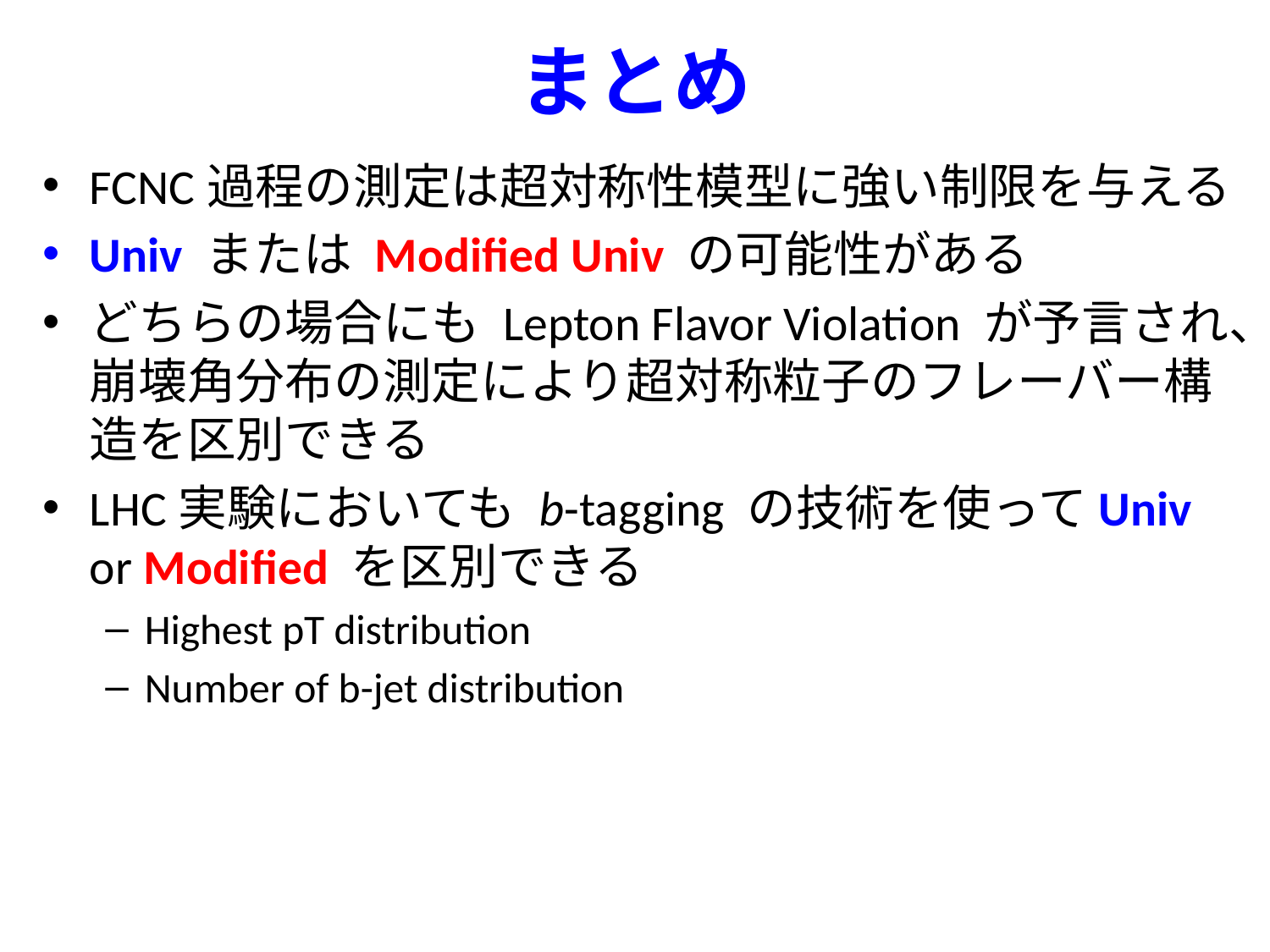

# まとめ
FCNC過程の測定は超対称性模型に強い制限を与える
Univ または Modified Univ の可能性がある
どちらの場合にも Lepton Flavor Violation が予言され、崩壊角分布の測定により超対称粒子のフレーバー構造を区別できる
LHC実験においても b-tagging の技術を使ってUniv or Modified を区別できる
Highest pT distribution
Number of b-jet distribution